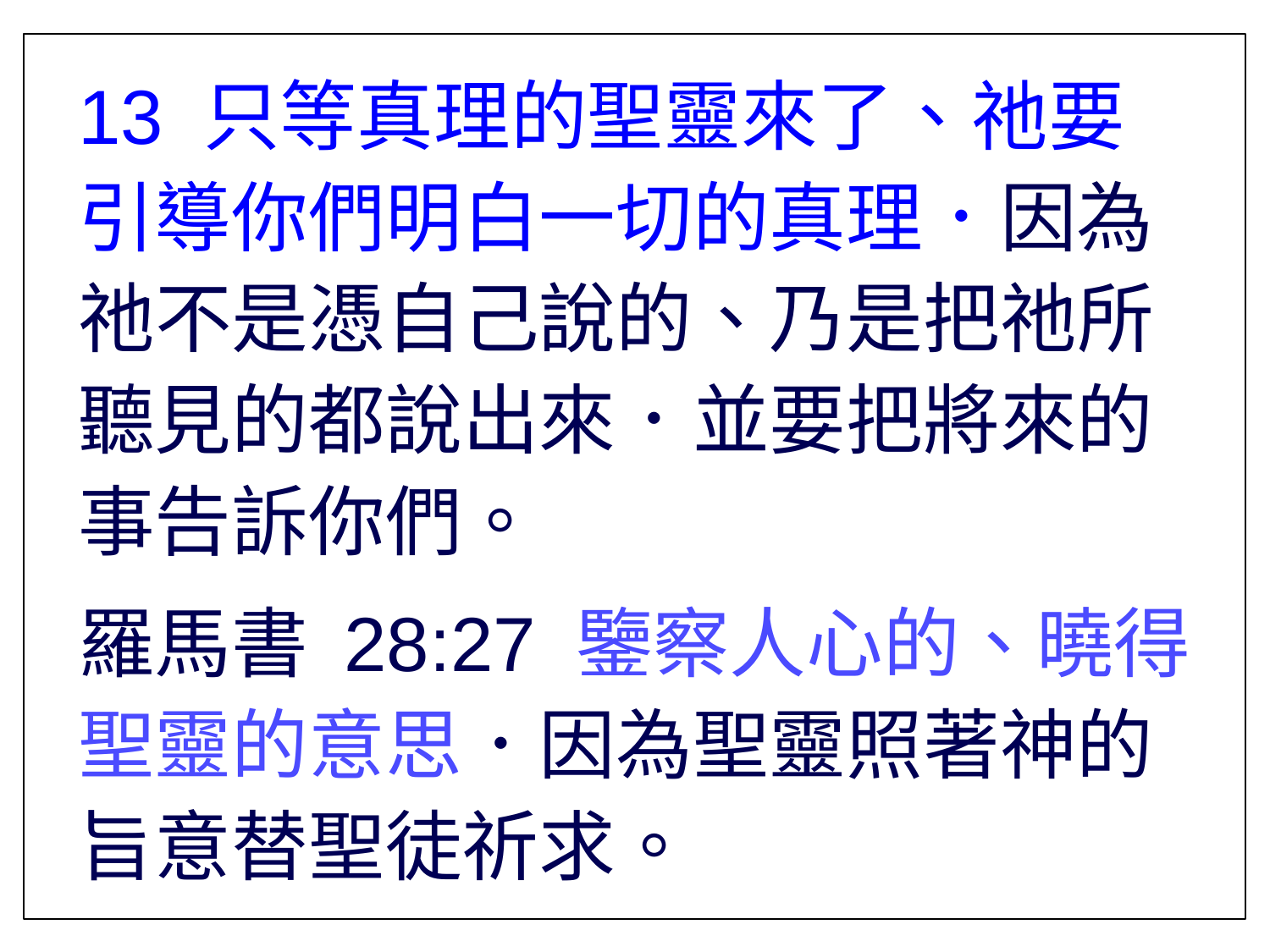

13 只等真理的聖靈來了、祂要引導你們明白一切的真理．因為祂不是憑自己說的、乃是把祂所聽見的都說出來．並要把將來的事告訴你們。
羅馬書 28:27 鑒察人心的、曉得聖靈的意思．因為聖靈照著神的旨意替聖徒祈求。